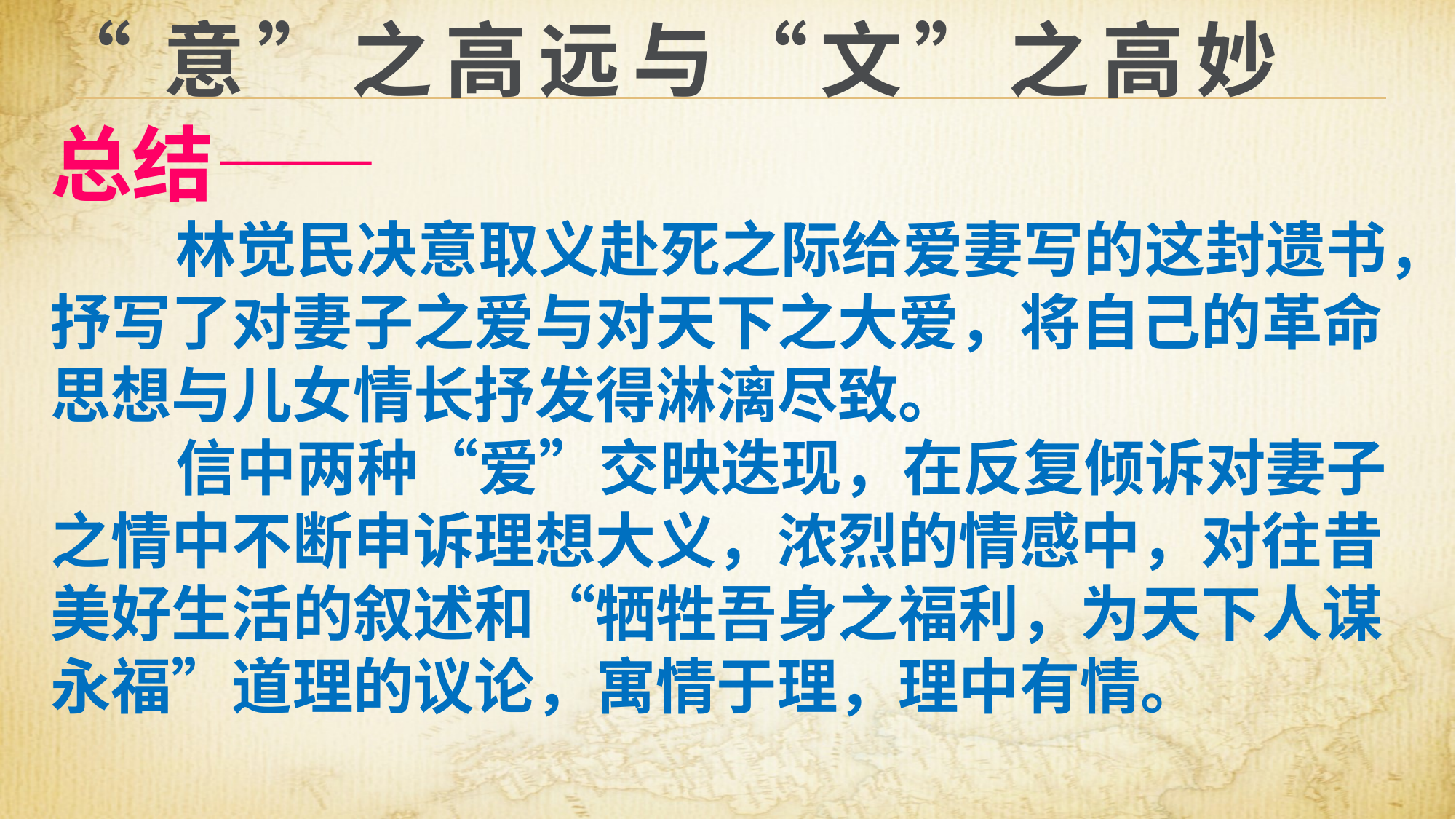

“意”之高远与“文”之高妙
总结——
        林觉民决意取义赴死之际给爱妻写的这封遗书，抒写了对妻子之爱与对天下之大爱，将自己的革命思想与儿女情长抒发得淋漓尽致。
        信中两种“爱”交映迭现，在反复倾诉对妻子之情中不断申诉理想大义，浓烈的情感中，对往昔美好生活的叙述和“牺牲吾身之福利，为天下人谋永福”道理的议论，寓情于理，理中有情。